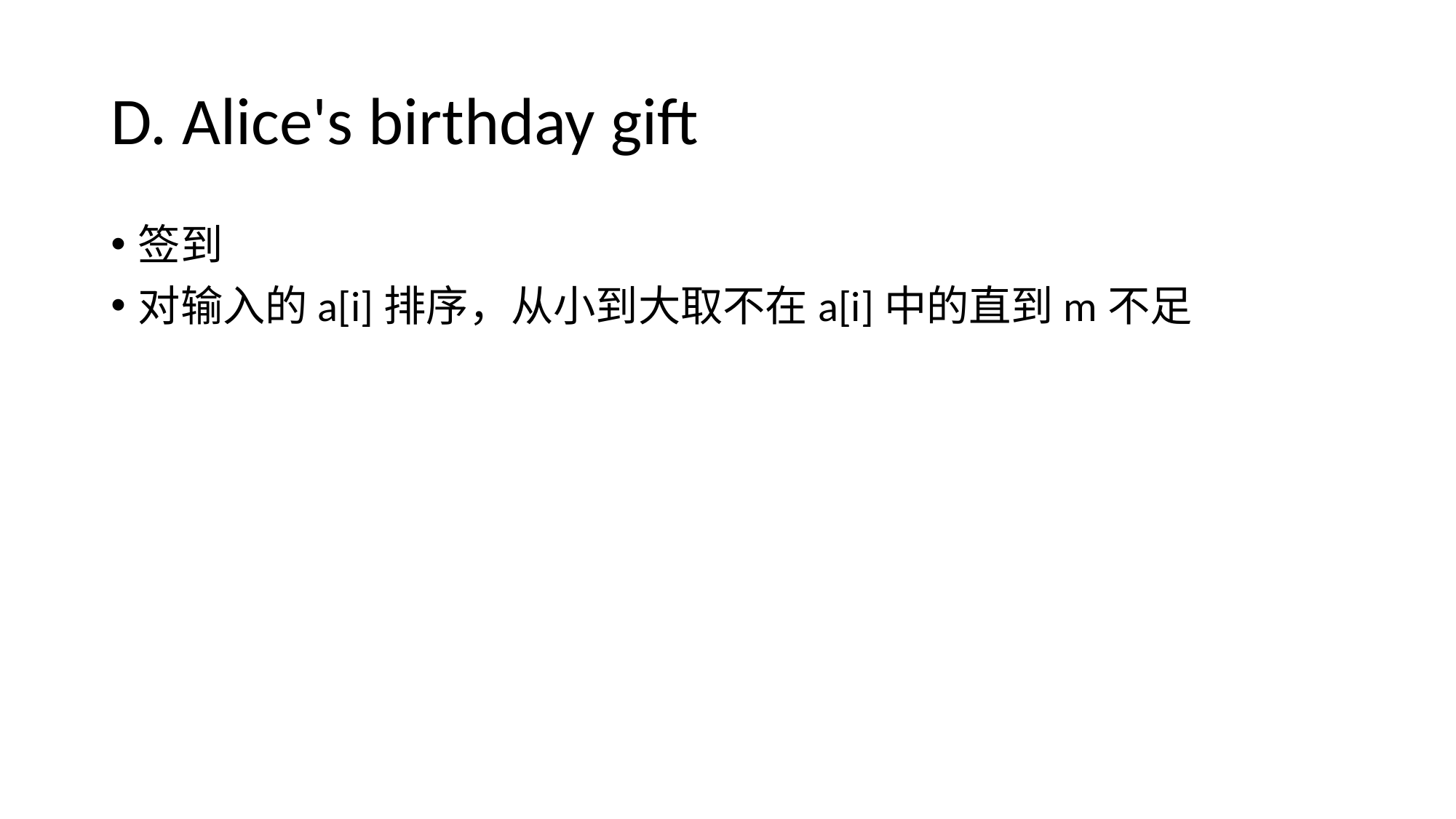

# D. Alice's birthday gift
签到
对输入的a[i]排序，从小到大取不在a[i]中的直到m不足